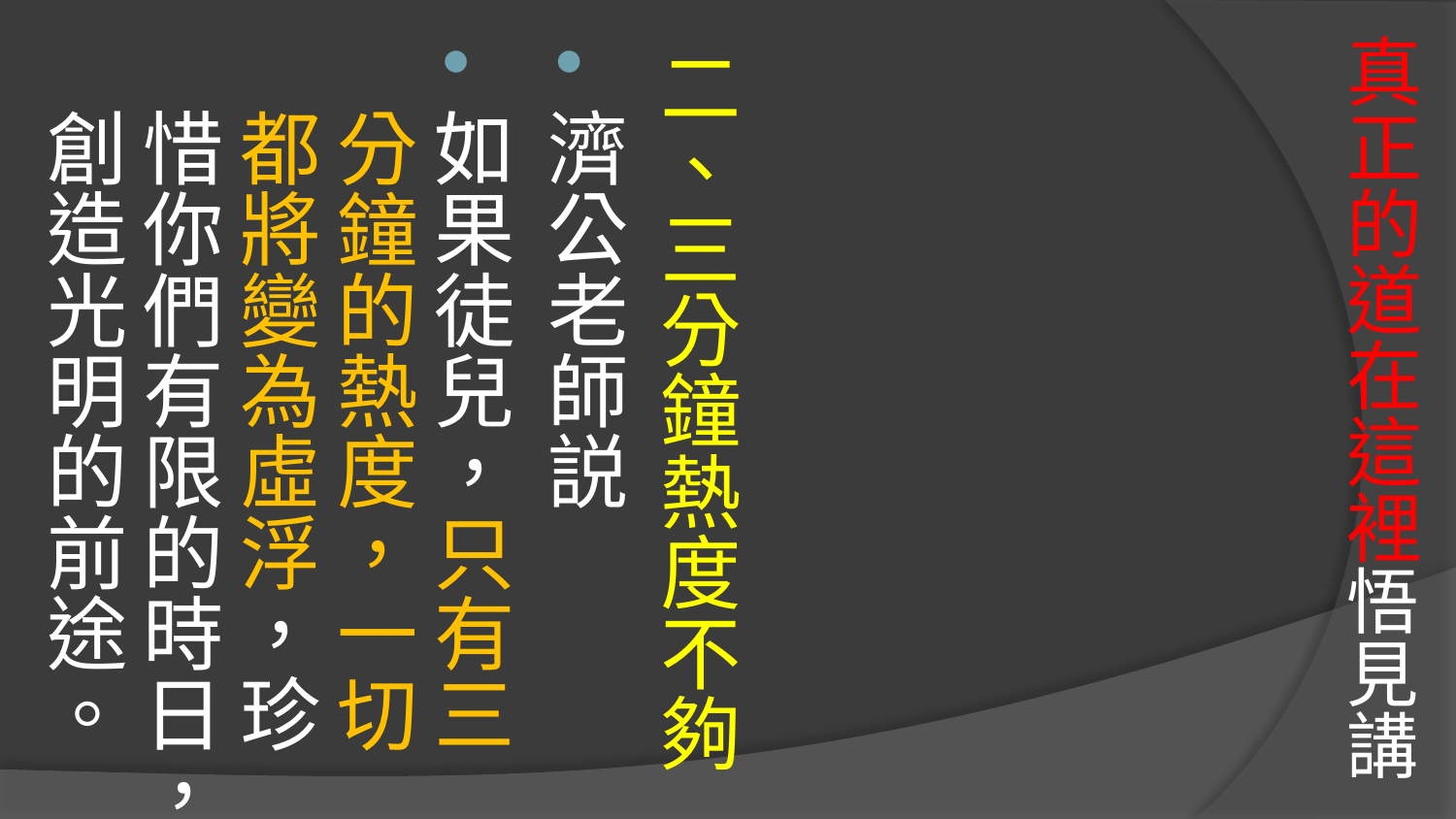

# 真正的道在這裡悟見講
二、三分鐘熱度不夠
濟公老師説
如果徒兒，只有三分鐘的熱度，一切都將變為虛浮，珍惜你們有限的時日，創造光明的前途。